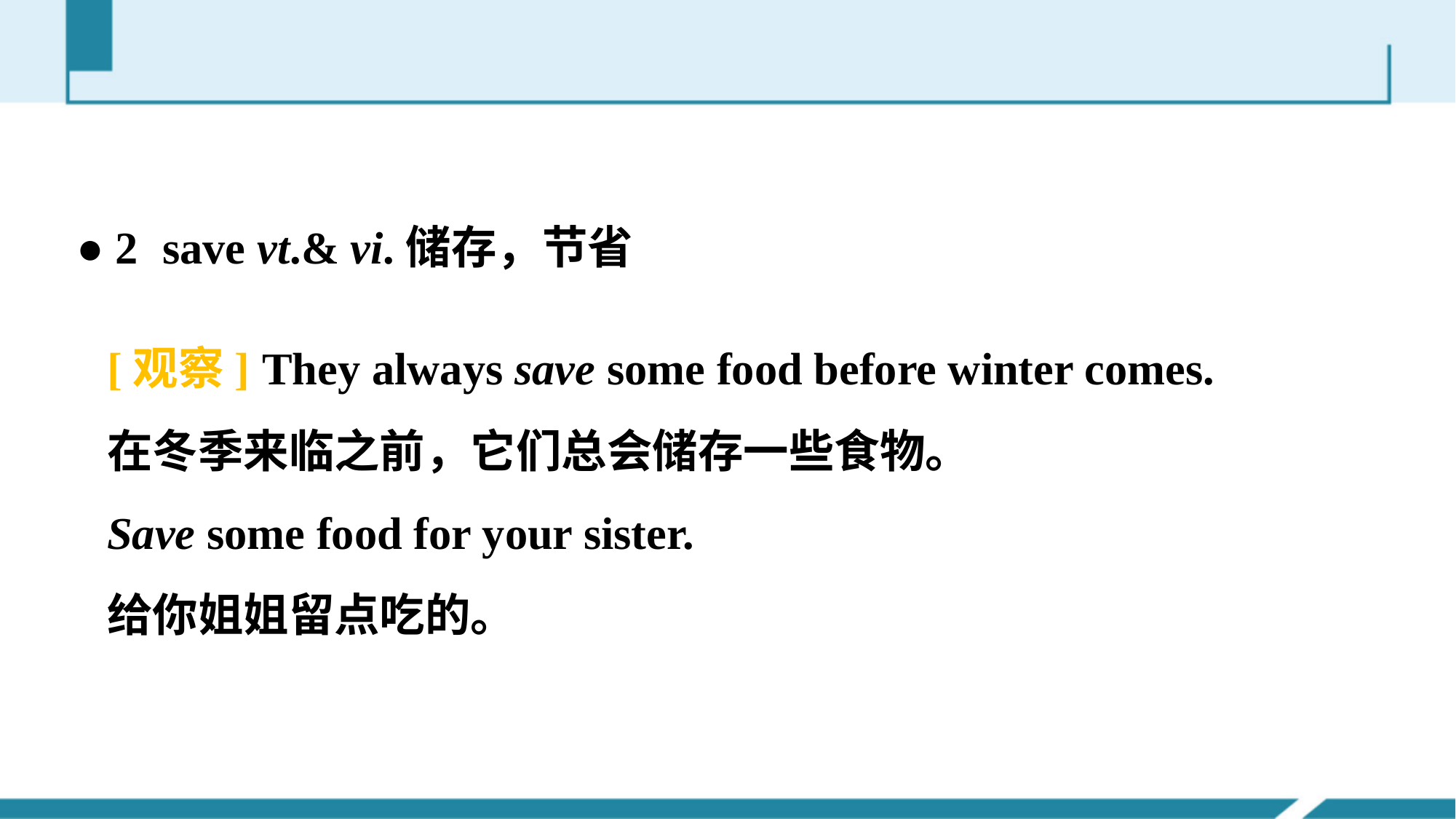

● 2  save vt.& vi.储存，节省
[观察] They always save some food before winter comes.
在冬季来临之前，它们总会储存一些食物。
Save some food for your sister.
给你姐姐留点吃的。